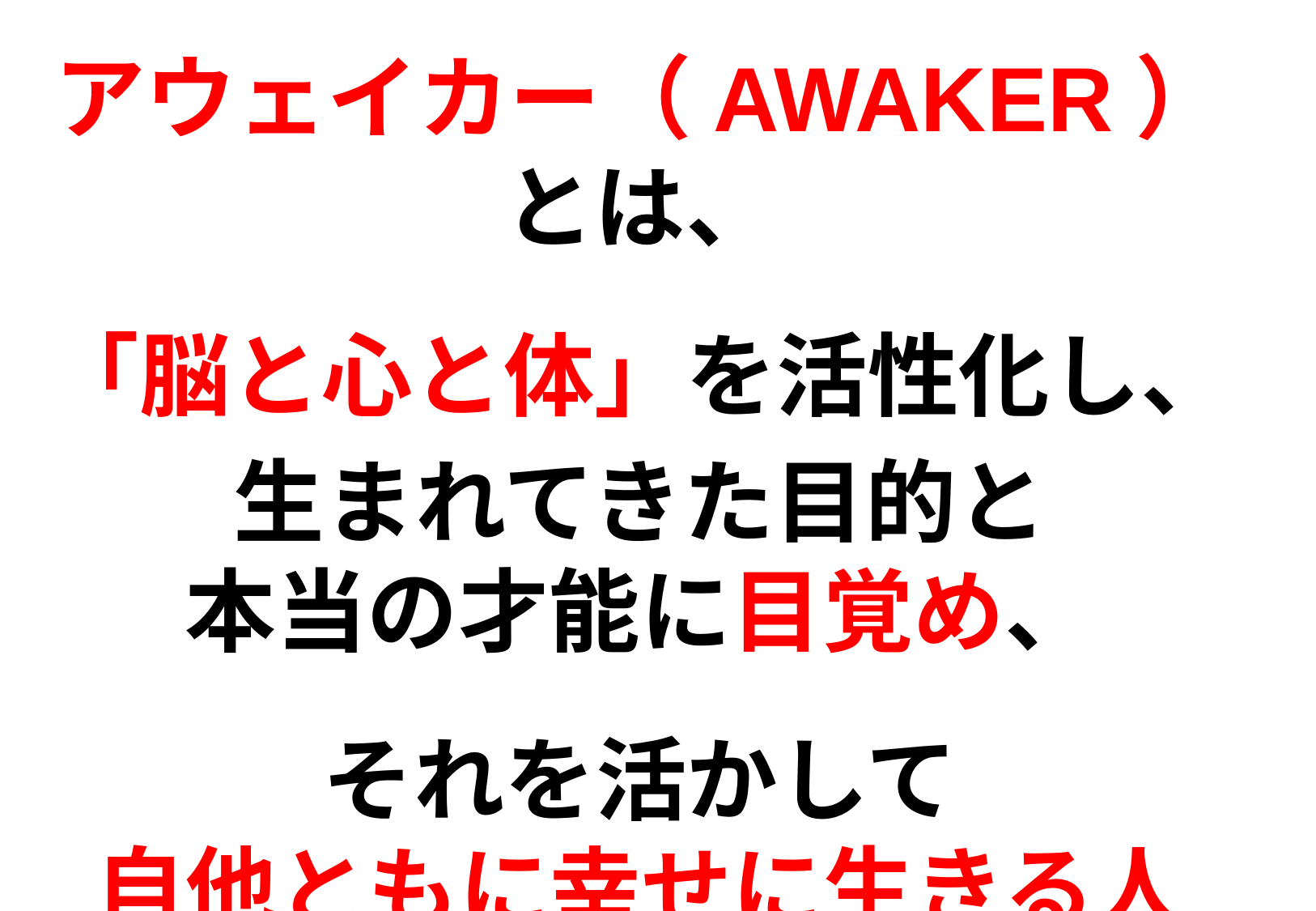

アウェイカー（AWAKER）とは、

「脳と心と体」を活性化し、

生まれてきた目的と
本当の才能に目覚め、

それを活かして
自他ともに幸せに生きる人